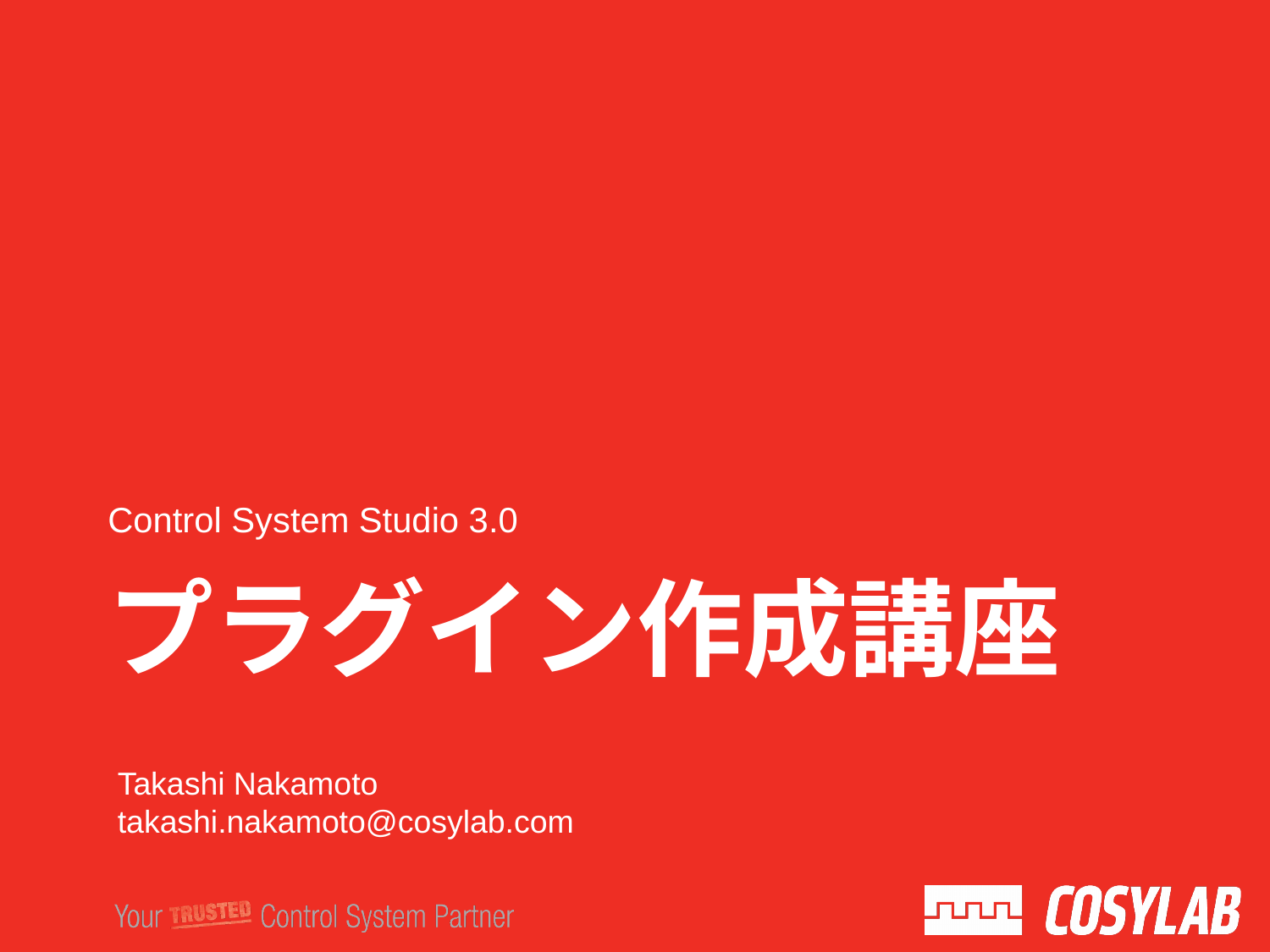

# プラグイン作成講座
Control System Studio 3.0
Takashi Nakamoto
takashi.nakamoto@cosylab.com